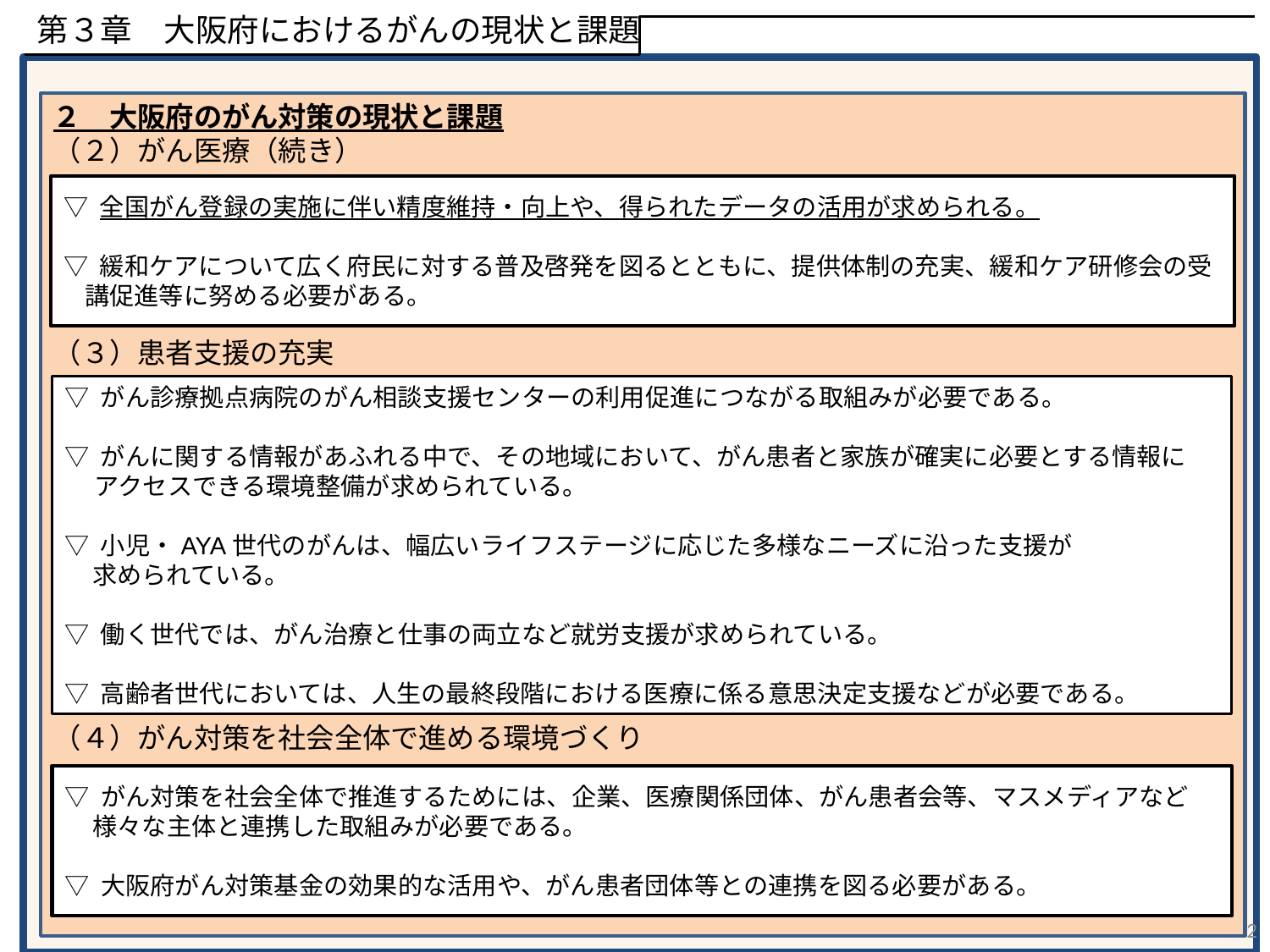

第３章　大阪府におけるがんの現状と課題

２　大阪府のがん対策の現状と課題
（２）がん医療（続き）

（３）患者支援の充実

（４）がん対策を社会全体で進める環境づくり

▽ 全国がん登録の実施に伴い精度維持・向上や、得られたデータの活用が求められる。

▽ 緩和ケアについて広く府民に対する普及啓発を図るとともに、提供体制の充実、緩和ケア研修会の受講促進等に努める必要がある。
▽ がん診療拠点病院のがん相談支援センターの利用促進につながる取組みが必要である。

▽ がんに関する情報があふれる中で、その地域において、がん患者と家族が確実に必要とする情報に
　 アクセスできる環境整備が求められている。

▽ 小児・AYA世代のがんは、幅広いライフステージに応じた多様なニーズに沿った支援が
    求められている。

▽ 働く世代では、がん治療と仕事の両立など就労支援が求められている。

▽ 高齢者世代においては、人生の最終段階における医療に係る意思決定支援などが必要である。
▽ がん対策を社会全体で推進するためには、企業、医療関係団体、がん患者会等、マスメディアなど
    様々な主体と連携した取組みが必要である。

▽ 大阪府がん対策基金の効果的な活用や、がん患者団体等との連携を図る必要がある。
12